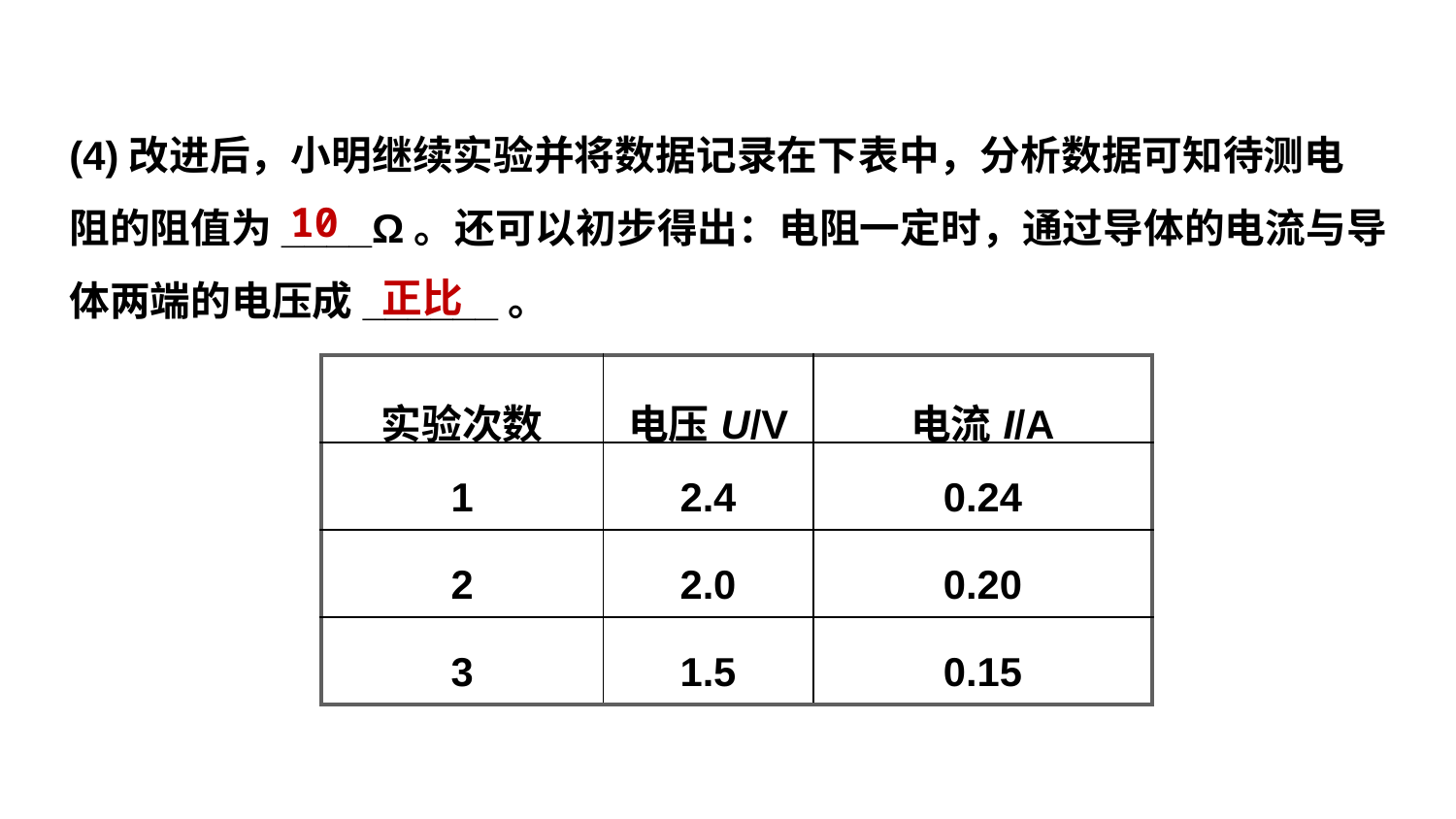

(4)改进后，小明继续实验并将数据记录在下表中，分析数据可知待测电
阻的阻值为____Ω。还可以初步得出：电阻一定时，通过导体的电流与导
体两端的电压成______。
10
正比
| 实验次数 | 电压U/V | 电流I/A |
| --- | --- | --- |
| 1 | 2.4 | 0.24 |
| 2 | 2.0 | 0.20 |
| 3 | 1.5 | 0.15 |